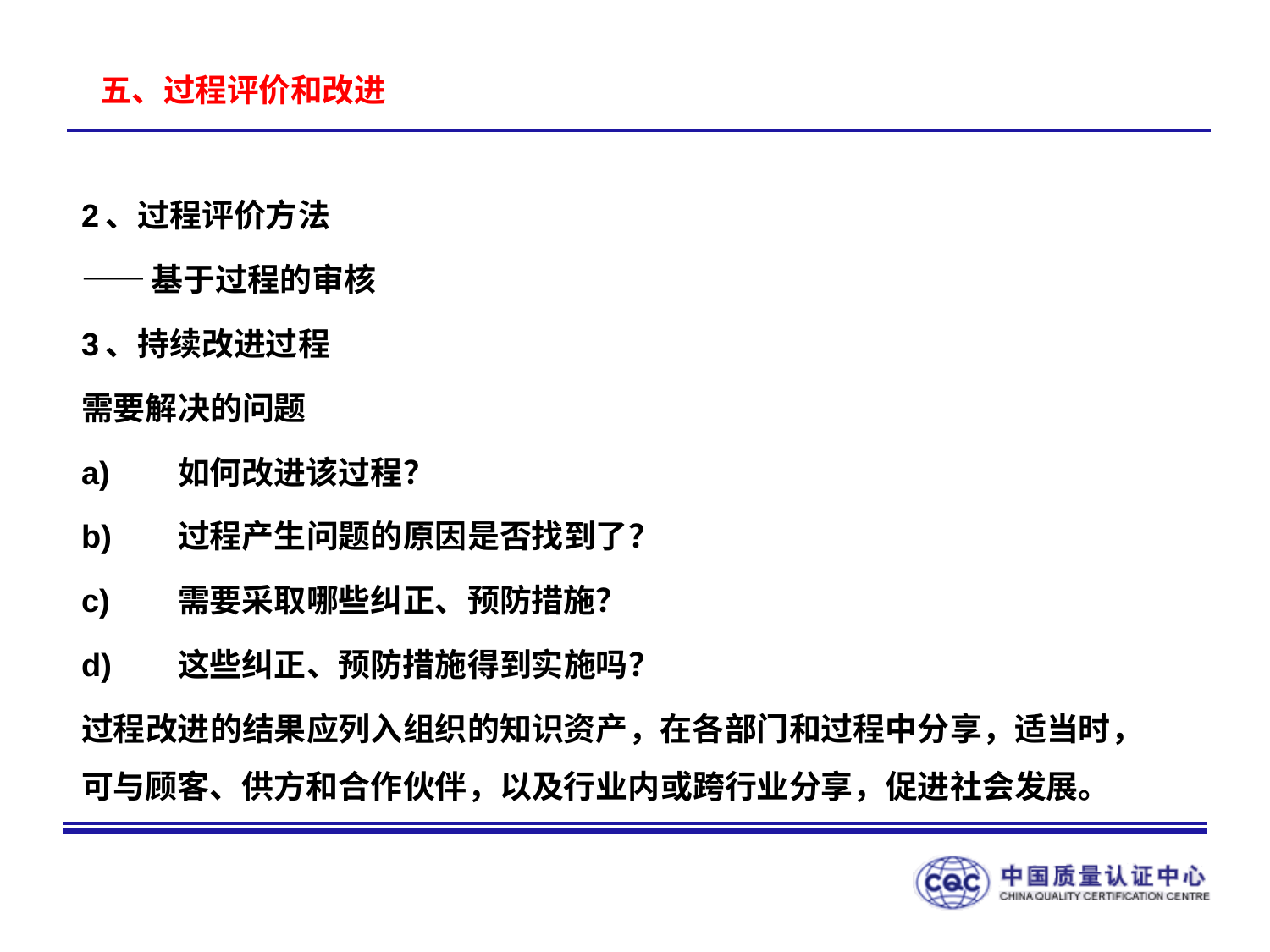

# 五、过程评价和改进
2、过程评价方法
——基于过程的审核
3、持续改进过程
需要解决的问题
a)	如何改进该过程？
b)	过程产生问题的原因是否找到了？
c)	需要采取哪些纠正、预防措施？
d)	这些纠正、预防措施得到实施吗？
过程改进的结果应列入组织的知识资产，在各部门和过程中分享，适当时，可与顾客、供方和合作伙伴，以及行业内或跨行业分享，促进社会发展。